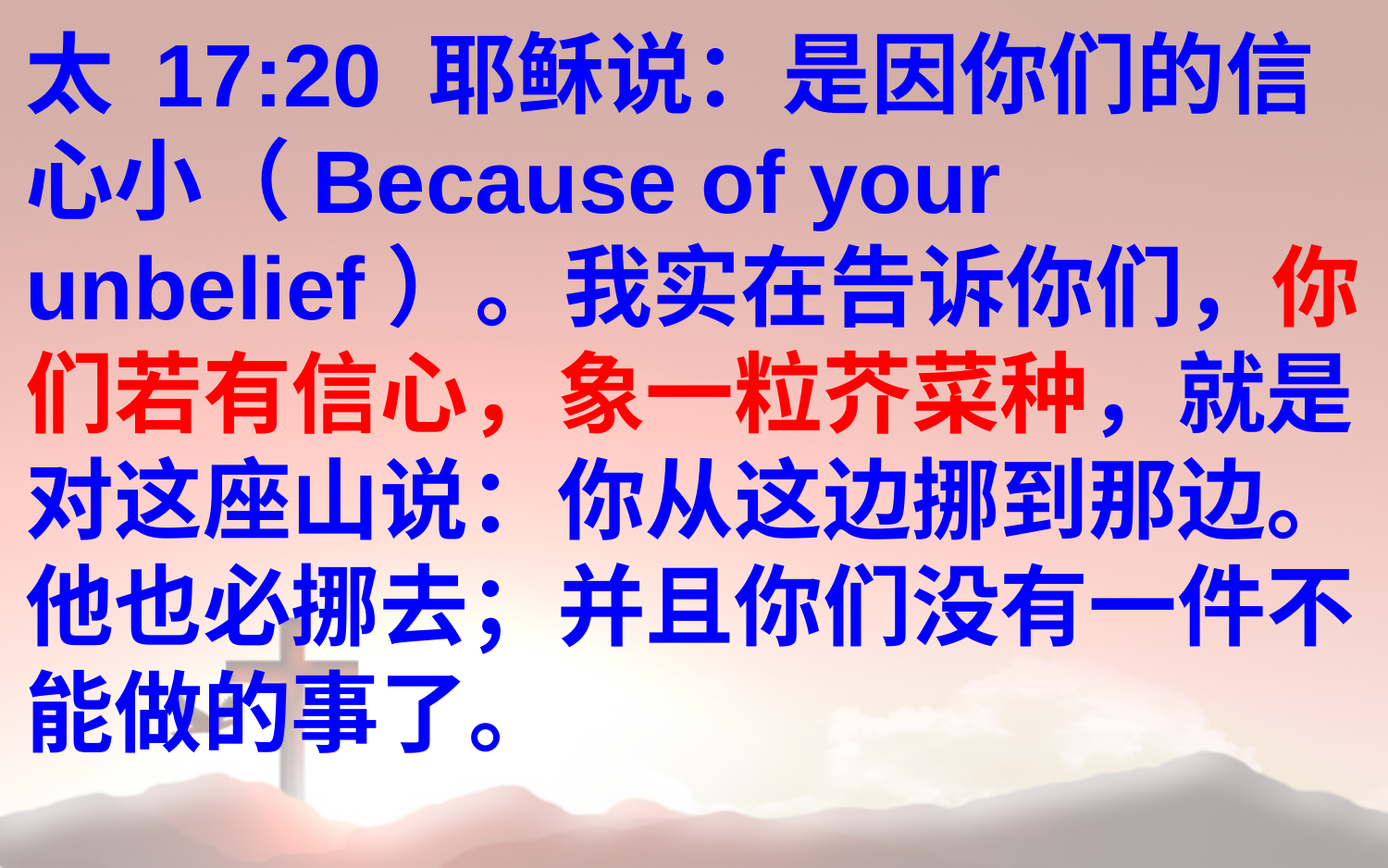

太 17:20 耶稣说：是因你们的信心小（Because of your unbelief）。我实在告诉你们，你们若有信心，象一粒芥菜种，就是对这座山说：你从这边挪到那边。他也必挪去；并且你们没有一件不能做的事了。